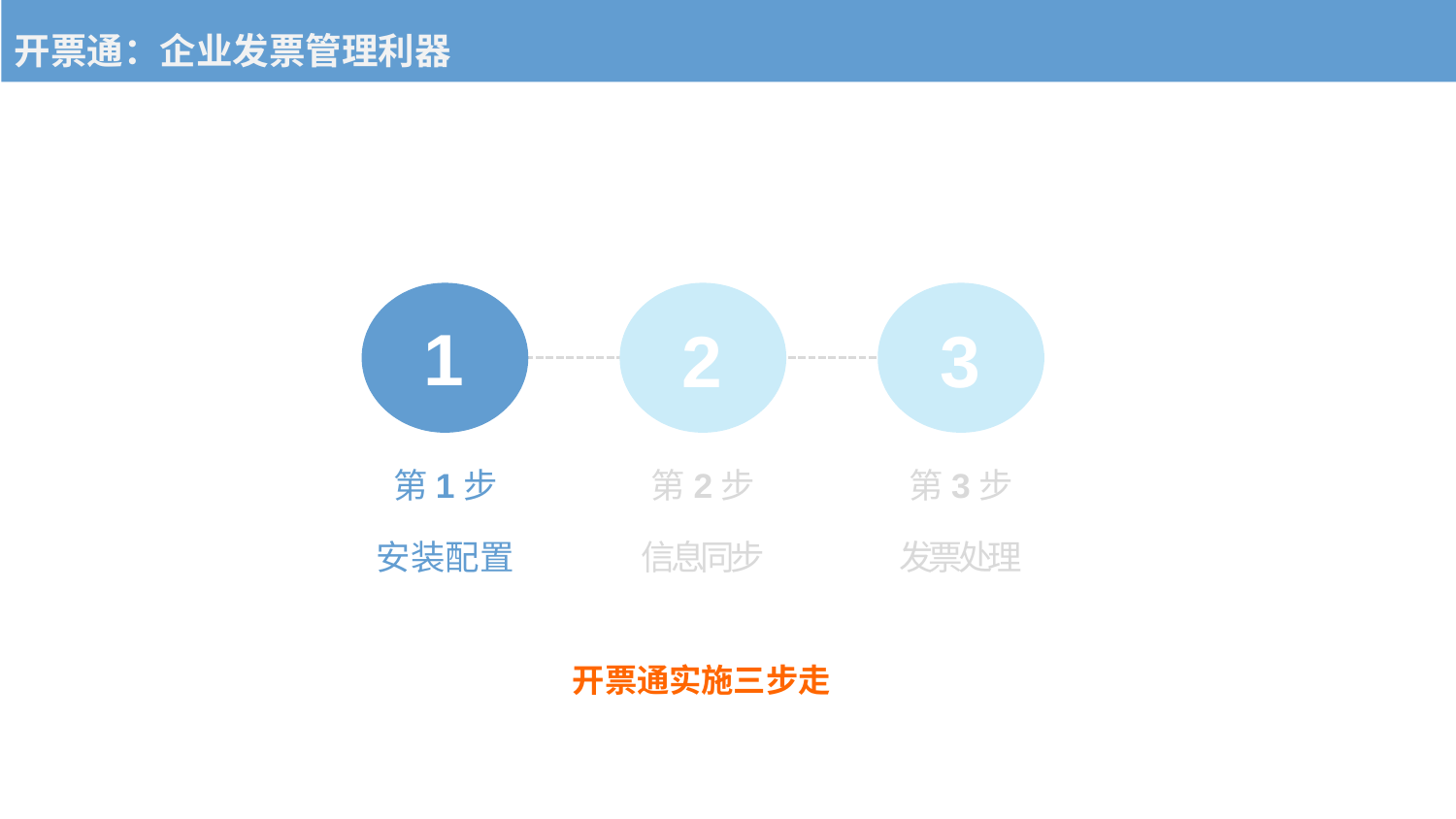

开票通：企业发票管理利器

# 1
2
3

第1步
安装配置
第2步
信息同步
第3步
发票处理
开票通实施三步走